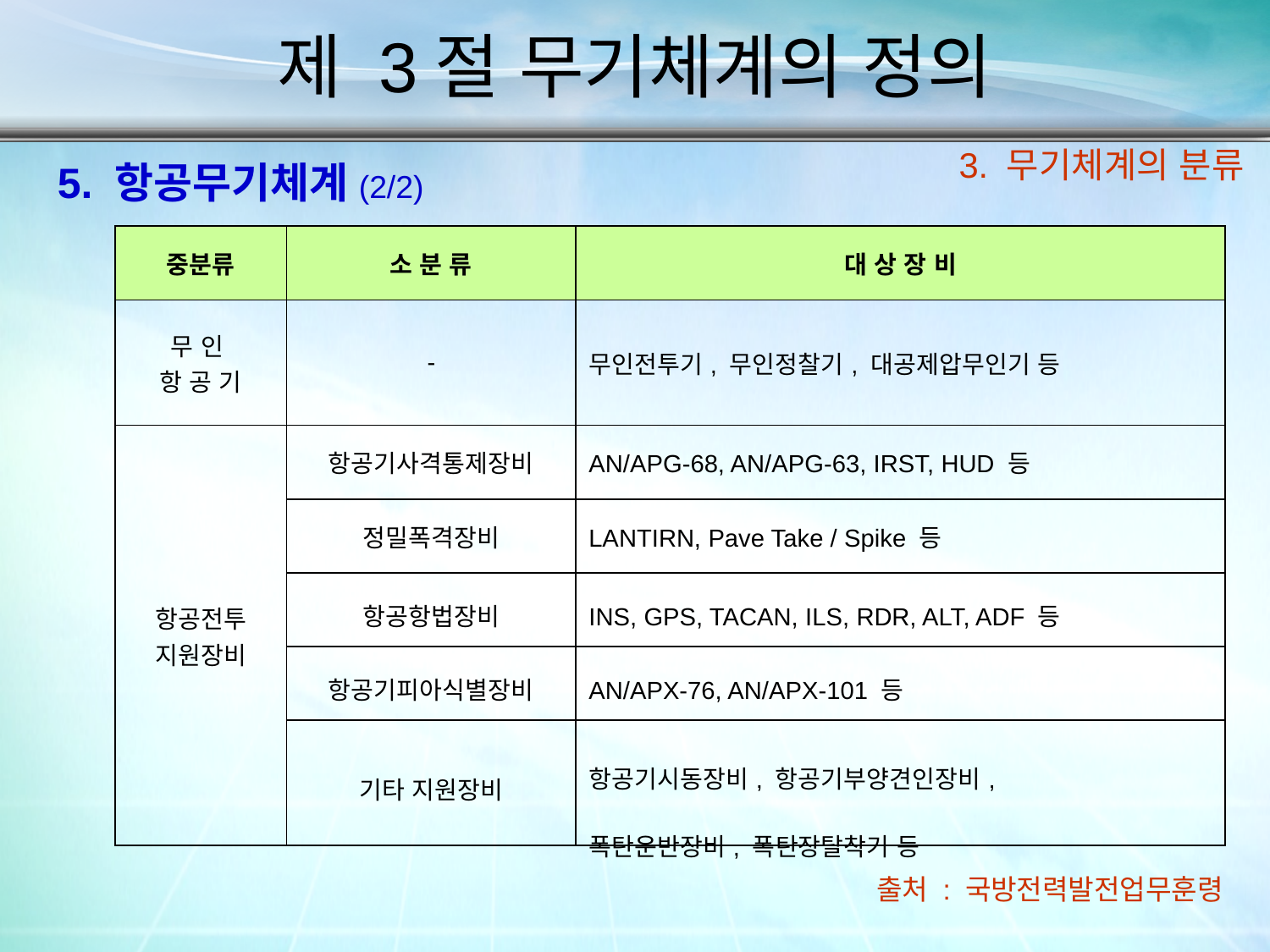

제 3절 무기체계의 정의
3. 무기체계의 분류
5. 항공무기체계(2/2)
| 중분류 | 소 분 류 | 대 상 장 비 |
| --- | --- | --- |
| 무 인 항 공 기 | - | 무인전투기, 무인정찰기, 대공제압무인기 등 |
| 항공전투 지원장비 | 항공기사격통제장비 | AN/APG-68, AN/APG-63, IRST, HUD 등 |
|  | 정밀폭격장비 | LANTIRN, Pave Take / Spike 등 |
|  | 항공항법장비 | INS, GPS, TACAN, ILS, RDR, ALT, ADF 등 |
|  | 항공기피아식별장비 | AN/APX-76, AN/APX-101 등 |
|  | 기타 지원장비 | 항공기시동장비, 항공기부양견인장비, 폭탄운반장비, 폭탄장탈착기 등 |
출처 : 국방전력발전업무훈령